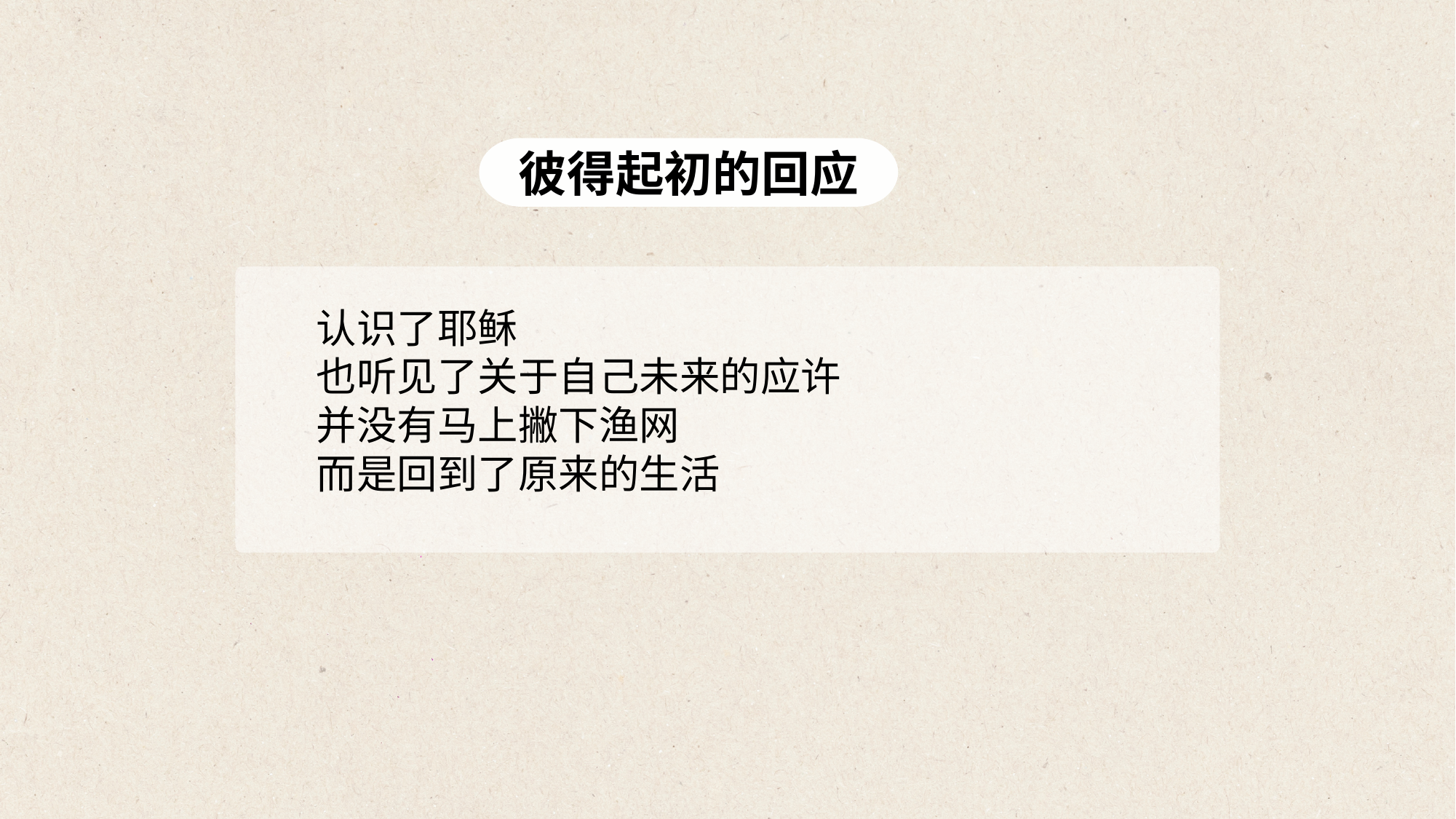

彼得起初的回应

认识了耶稣
也听见了关于自己未来的应许
并没有马上撇下渔网
而是回到了原来的生活